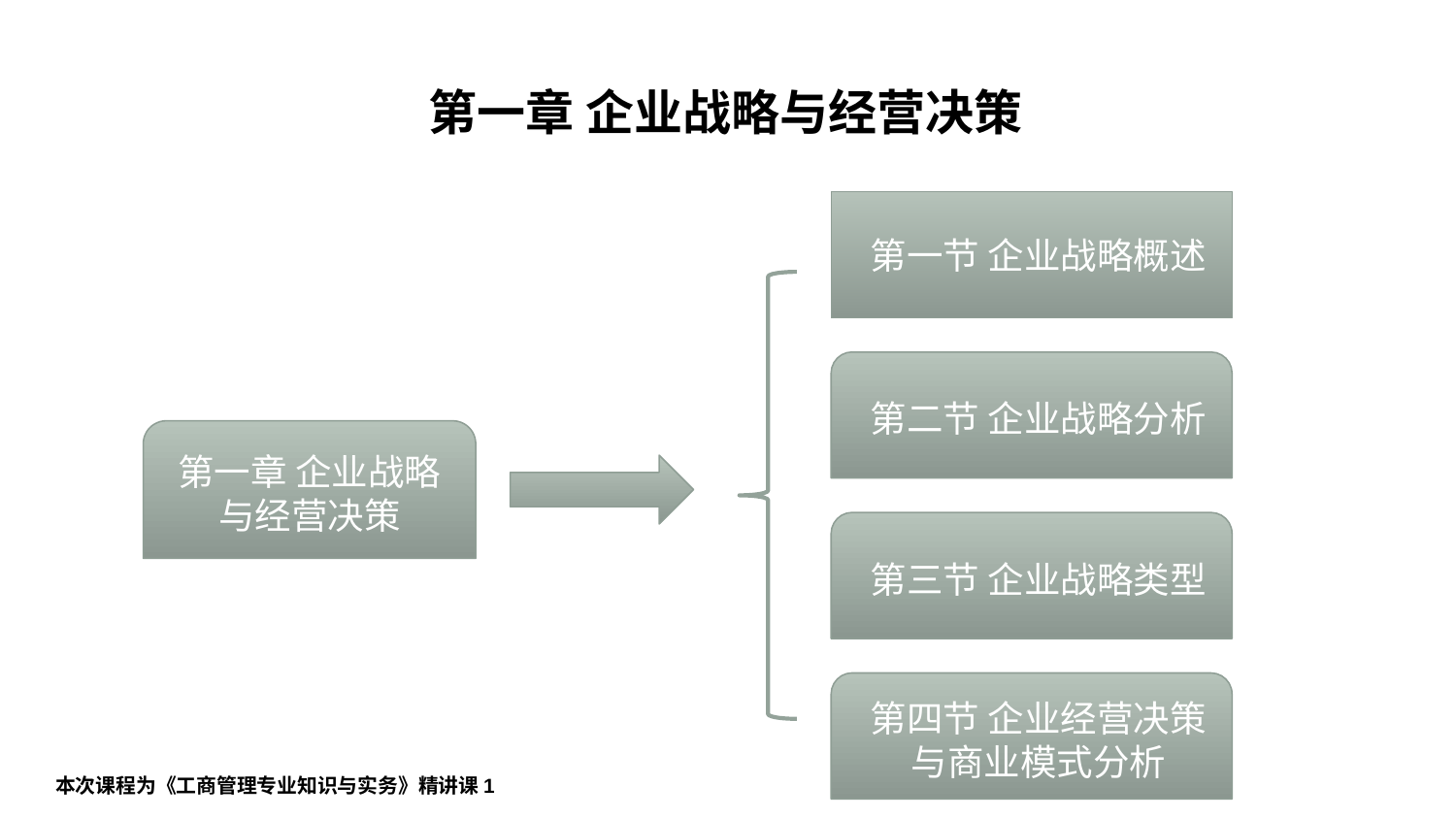

# 第一章 企业战略与经营决策
第一节 企业战略概述

第二节 企业战略分析
第一章 企业战略与经营决策

第三节 企业战略类型
第四节 企业经营决策与商业模式分析